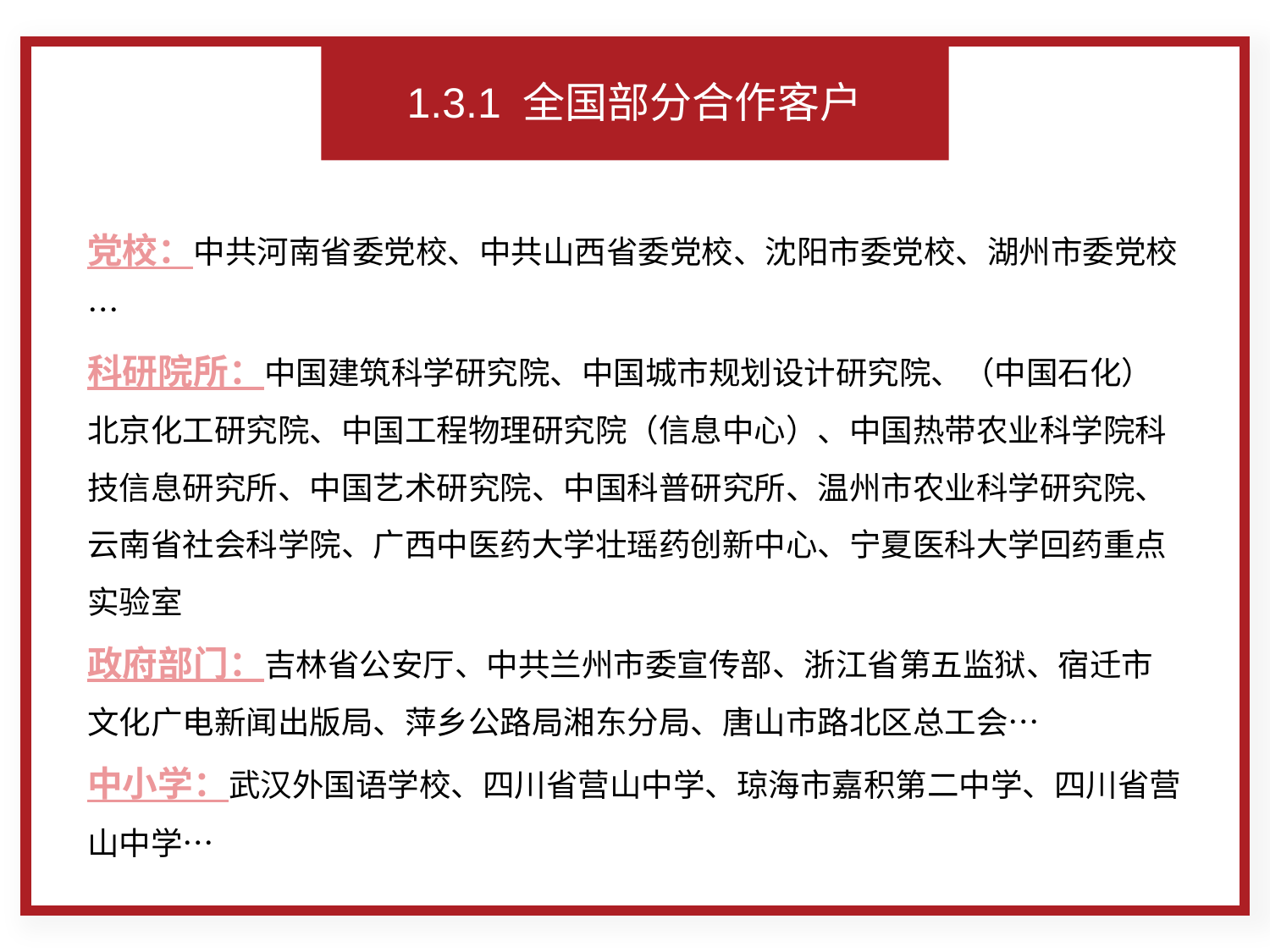

1.3.1 全国部分合作客户
党校：中共河南省委党校、中共山西省委党校、沈阳市委党校、湖州市委党校…
科研院所：中国建筑科学研究院、中国城市规划设计研究院、（中国石化）北京化工研究院、中国工程物理研究院（信息中心）、中国热带农业科学院科技信息研究所、中国艺术研究院、中国科普研究所、温州市农业科学研究院、云南省社会科学院、广西中医药大学壮瑶药创新中心、宁夏医科大学回药重点实验室
政府部门：吉林省公安厅、中共兰州市委宣传部、浙江省第五监狱、宿迁市文化广电新闻出版局、萍乡公路局湘东分局、唐山市路北区总工会…
中小学：武汉外国语学校、四川省营山中学、琼海市嘉积第二中学、四川省营山中学…